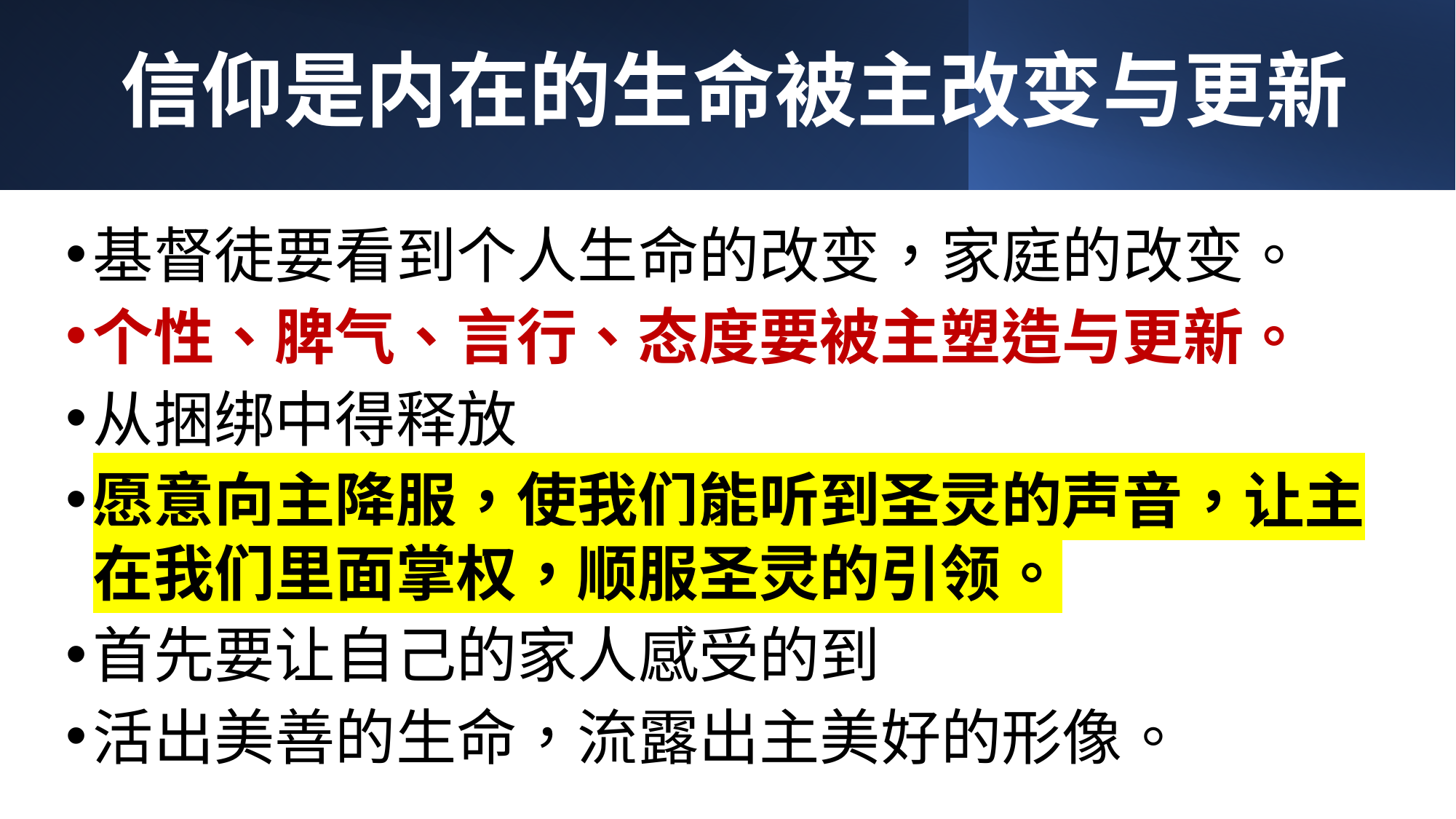

# 信仰是内在的生命被主改变与更新
基督徒要看到个人生命的改变，家庭的改变。
个性、脾气、言行、态度要被主塑造与更新。
从捆绑中得释放
愿意向主降服，使我们能听到圣灵的声音，让主在我们里面掌权，顺服圣灵的引领。
首先要让自己的家人感受的到
活出美善的生命，流露出主美好的形像。